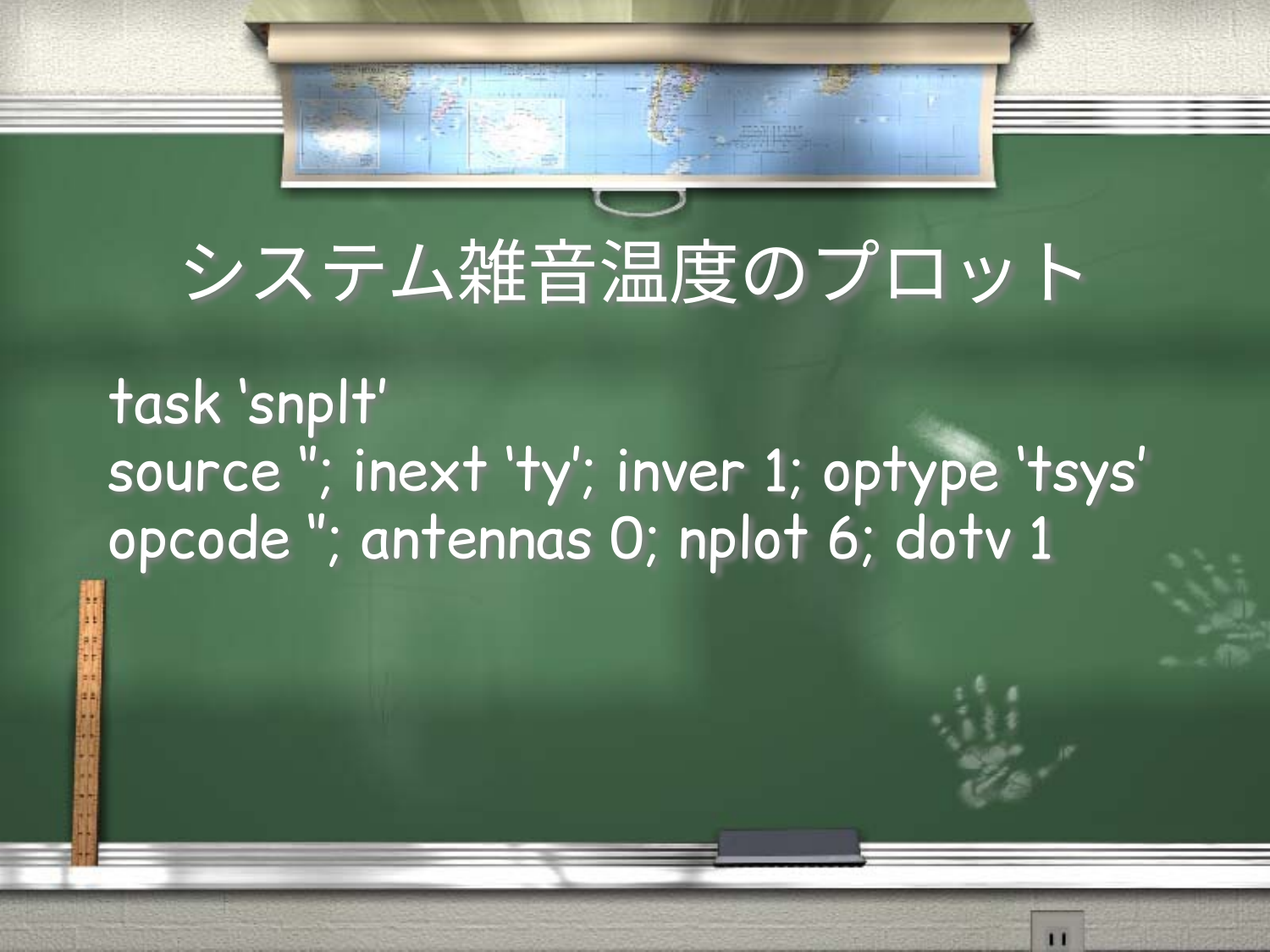

# システム雑音温度のプロット
task ‘snplt’
source ‘’; inext ‘ty’; inver 1; optype ‘tsys’
opcode ‘’; antennas 0; nplot 6; dotv 1